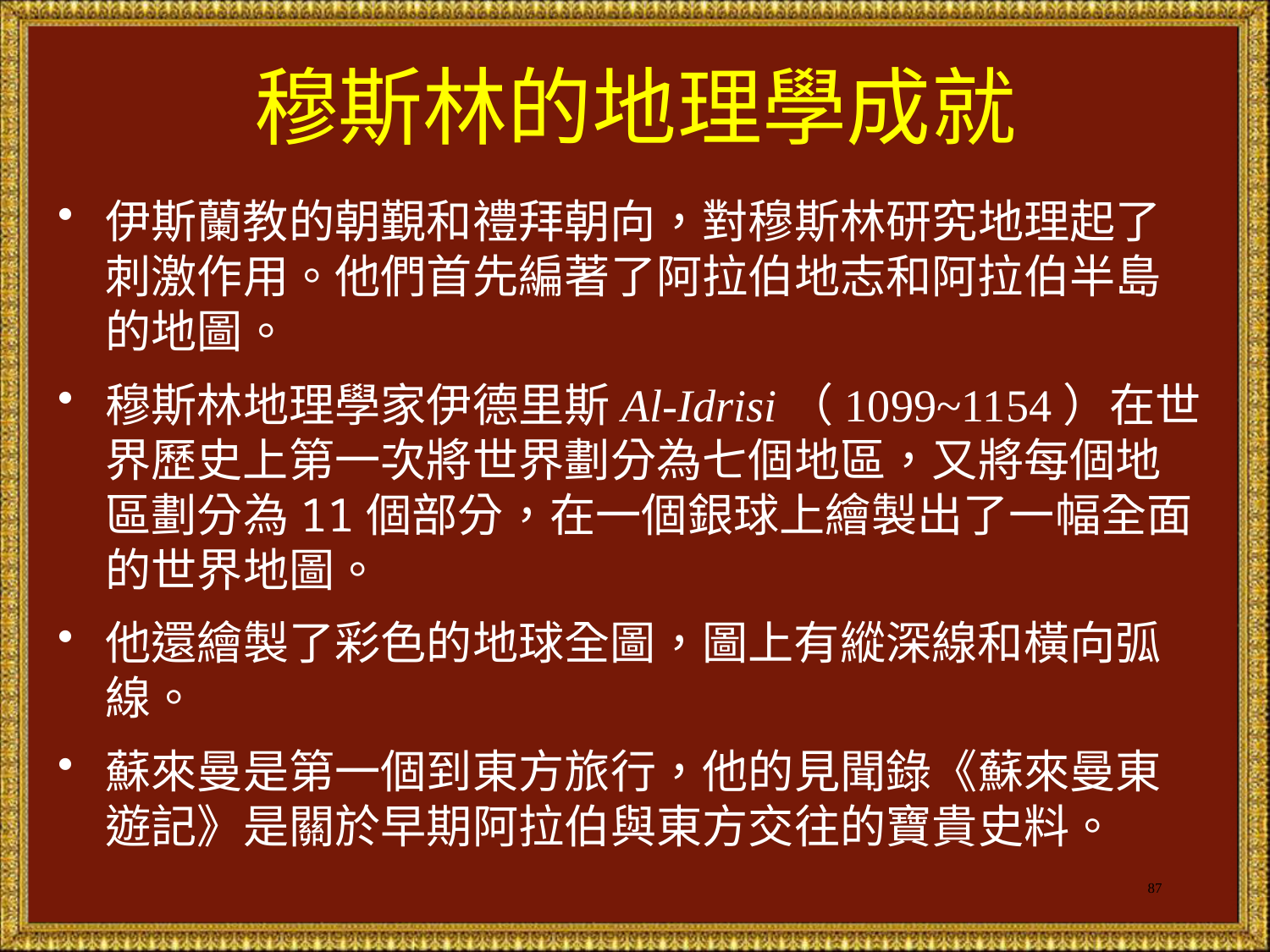

穆斯林的地理學成就
伊斯蘭教的朝覲和禮拜朝向，對穆斯林研究地理起了刺激作用。他們首先編著了阿拉伯地志和阿拉伯半島的地圖。
穆斯林地理學家伊德里斯Al-Idrisi（1099~1154）在世界歷史上第一次將世界劃分為七個地區，又將每個地區劃分為11個部分，在一個銀球上繪製出了一幅全面的世界地圖。
他還繪製了彩色的地球全圖，圖上有縱深線和橫向弧線。
蘇來曼是第一個到東方旅行，他的見聞錄《蘇來曼東遊記》是關於早期阿拉伯與東方交往的寶貴史料。
87